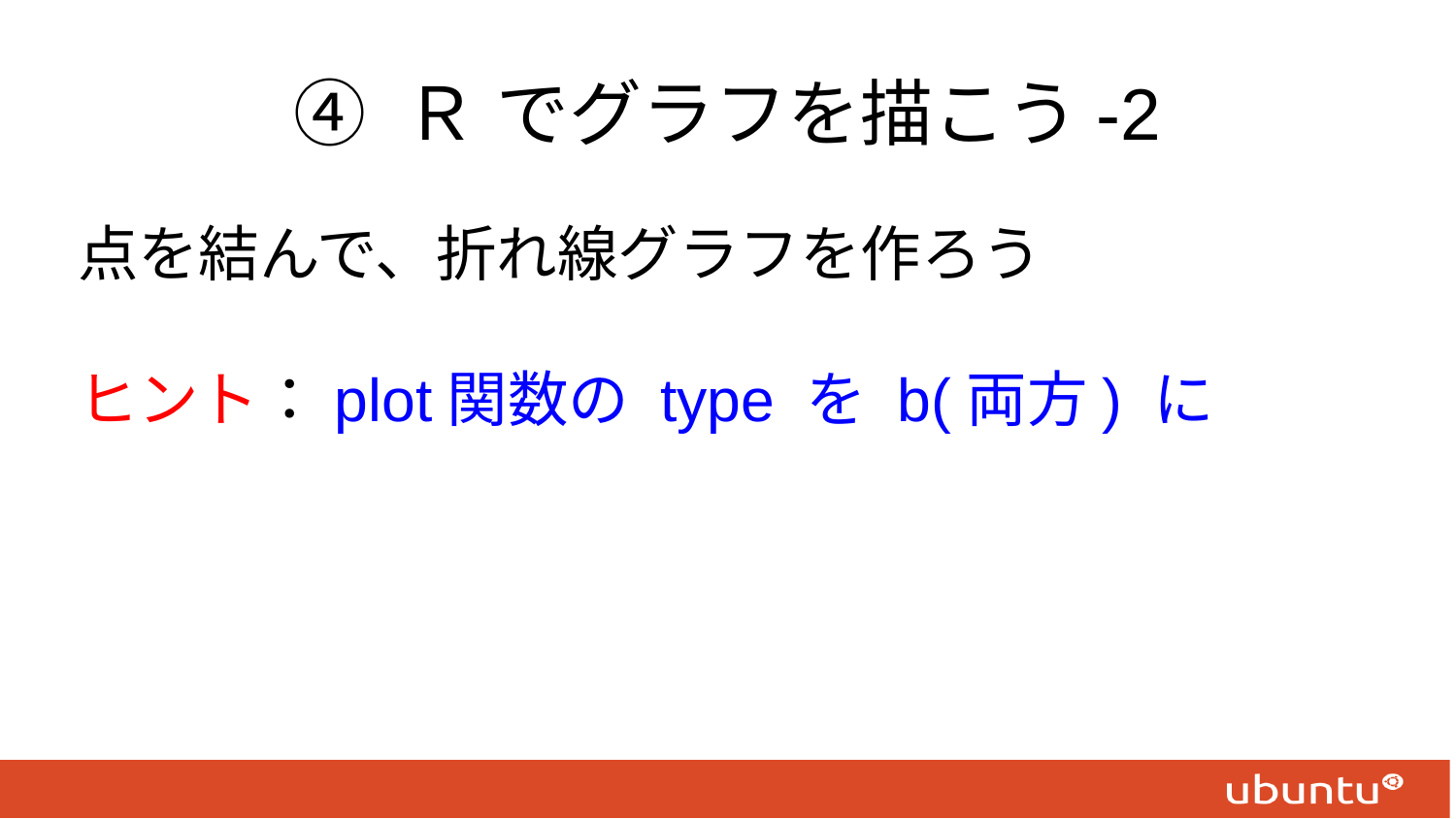

# ④ Ｒ でグラフを描こう-2
点を結んで、折れ線グラフを作ろう

ヒント：plot関数の type を b(両方) に